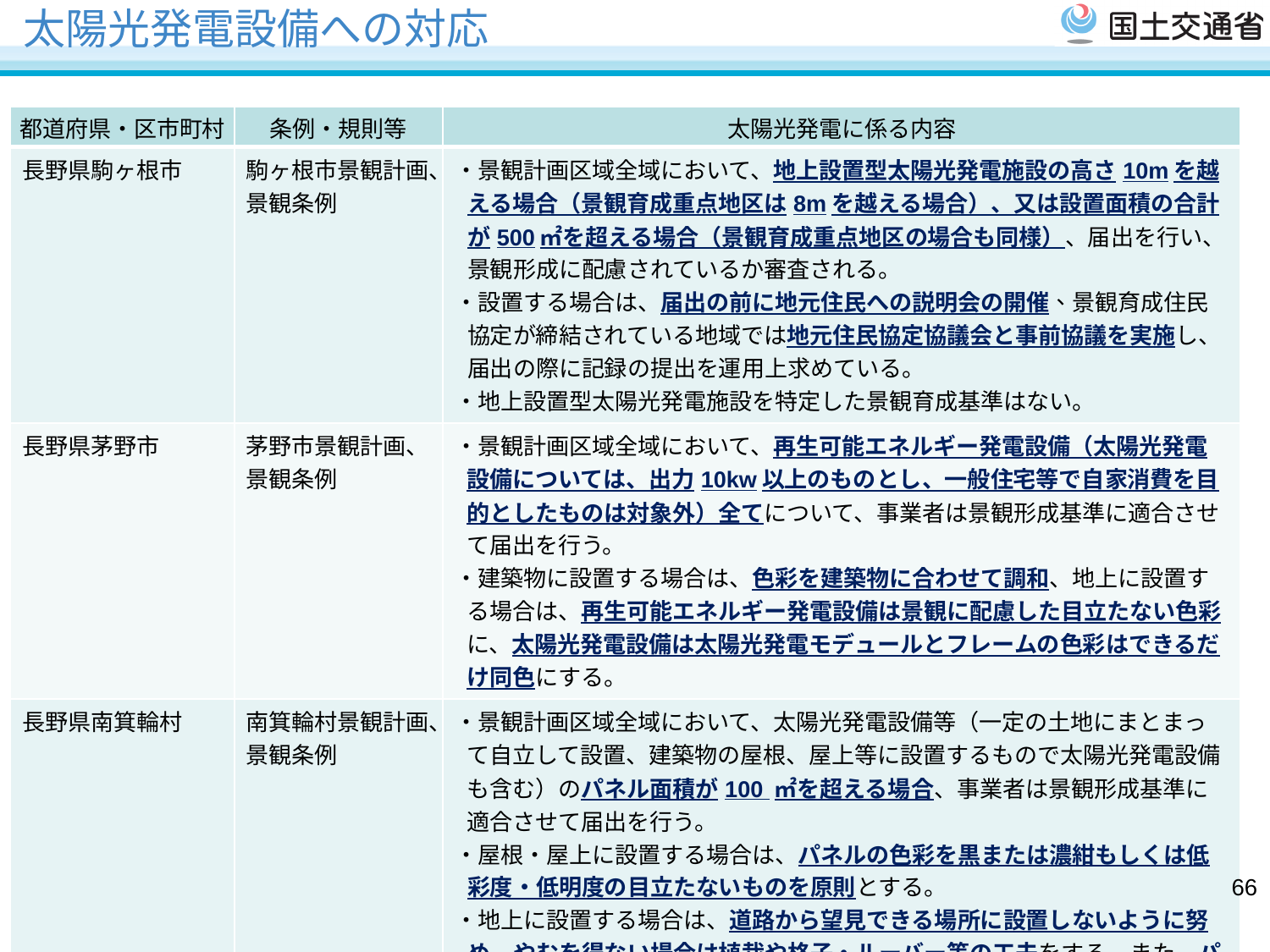

# 太陽光発電設備への対応

| 都道府県・区市町村 | 条例・規則等 | 太陽光発電に係る内容 |
| --- | --- | --- |
| 長野県駒ヶ根市 | 駒ヶ根市景観計画、景観条例 | ・景観計画区域全域において、地上設置型太陽光発電施設の高さ10mを越える場合（景観育成重点地区は8mを越える場合）、又は設置面積の合計が500㎡を超える場合（景観育成重点地区の場合も同様）、届出を行い、景観形成に配慮されているか審査される。 ・設置する場合は、届出の前に地元住民への説明会の開催、景観育成住民協定が締結されている地域では地元住民協定協議会と事前協議を実施し、届出の際に記録の提出を運用上求めている。 ・地上設置型太陽光発電施設を特定した景観育成基準はない。 |
| 長野県茅野市 | 茅野市景観計画、景観条例 | ・景観計画区域全域において、再生可能エネルギー発電設備（太陽光発電設備については、出力10kw以上のものとし、一般住宅等で自家消費を目的としたものは対象外）全てについて、事業者は景観形成基準に適合させて届出を行う。 ・建築物に設置する場合は、色彩を建築物に合わせて調和、地上に設置する場合は、再生可能エネルギー発電設備は景観に配慮した目立たない色彩に、太陽光発電設備は太陽光発電モデュールとフレームの色彩はできるだけ同色にする。 |
| 長野県南箕輪村 | 南箕輪村景観計画、景観条例 | ・景観計画区域全域において、太陽光発電設備等（一定の土地にまとまって自立して設置、建築物の屋根、屋上等に設置するもので太陽光発電設備も含む）のパネル面積が100 ㎡を超える場合、事業者は景観形成基準に適合させて届出を行う。 ・屋根・屋上に設置する場合は、パネルの色彩を黒または濃紺もしくは低彩度・低明度の目立たないものを原則とする。 ・地上に設置する場合は、道路から望見できる場所に設置しないように努め、やむを得ない場合は植栽や格子・ルーバー等の工夫をする。また、パネルは反射が少なく模様が目立たないもの、パネル・枠の色は、黒、濃い灰色、濃紺色とするように務める。 |
|  |  |  |
| --- | --- | --- |
|  |  |  |
|  |  |  |
|  |  |  |
|  |  |  |
66